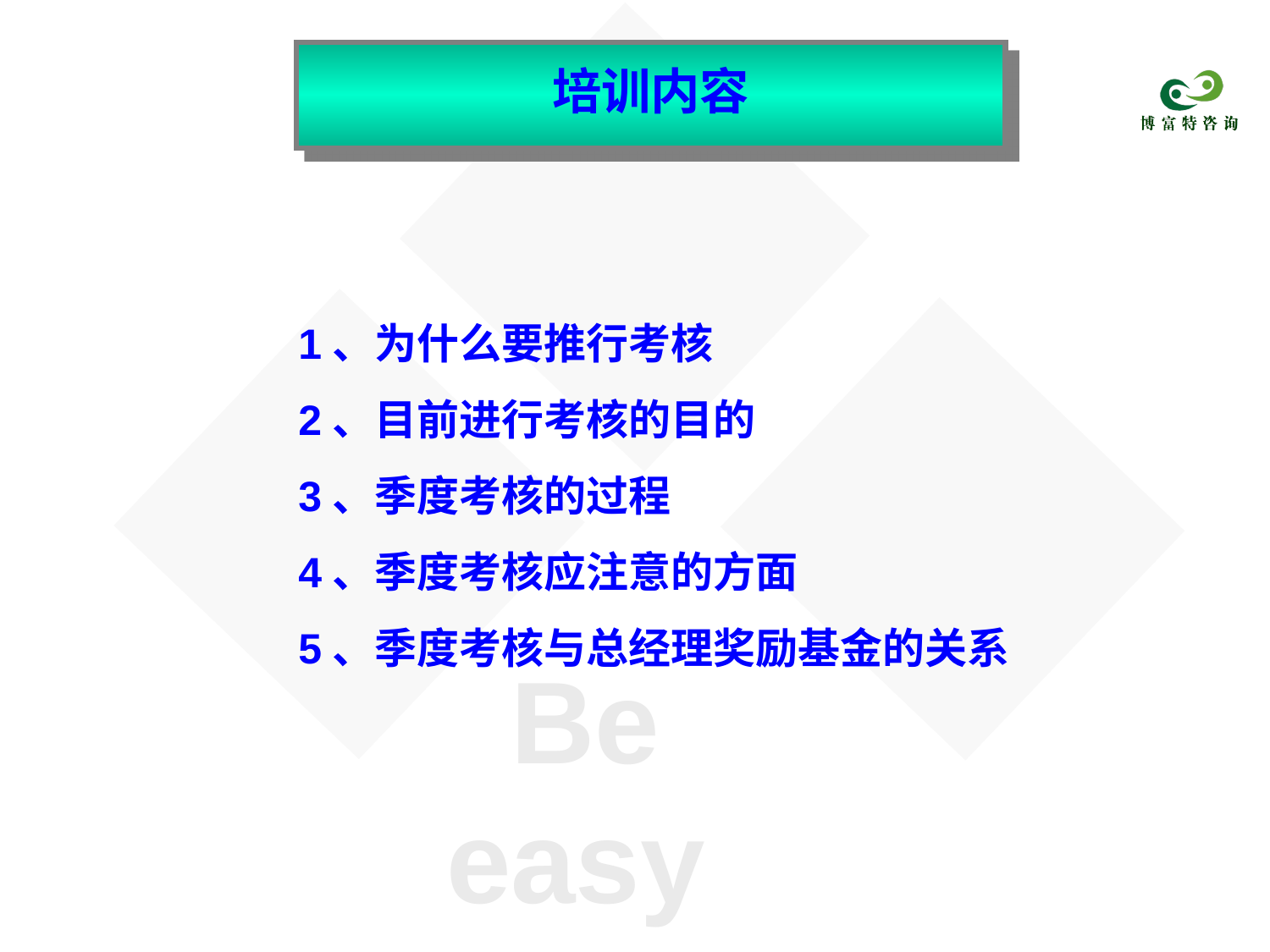

培训内容
1、为什么要推行考核
2、目前进行考核的目的
3、季度考核的过程
4、季度考核应注意的方面
5、季度考核与总经理奖励基金的关系